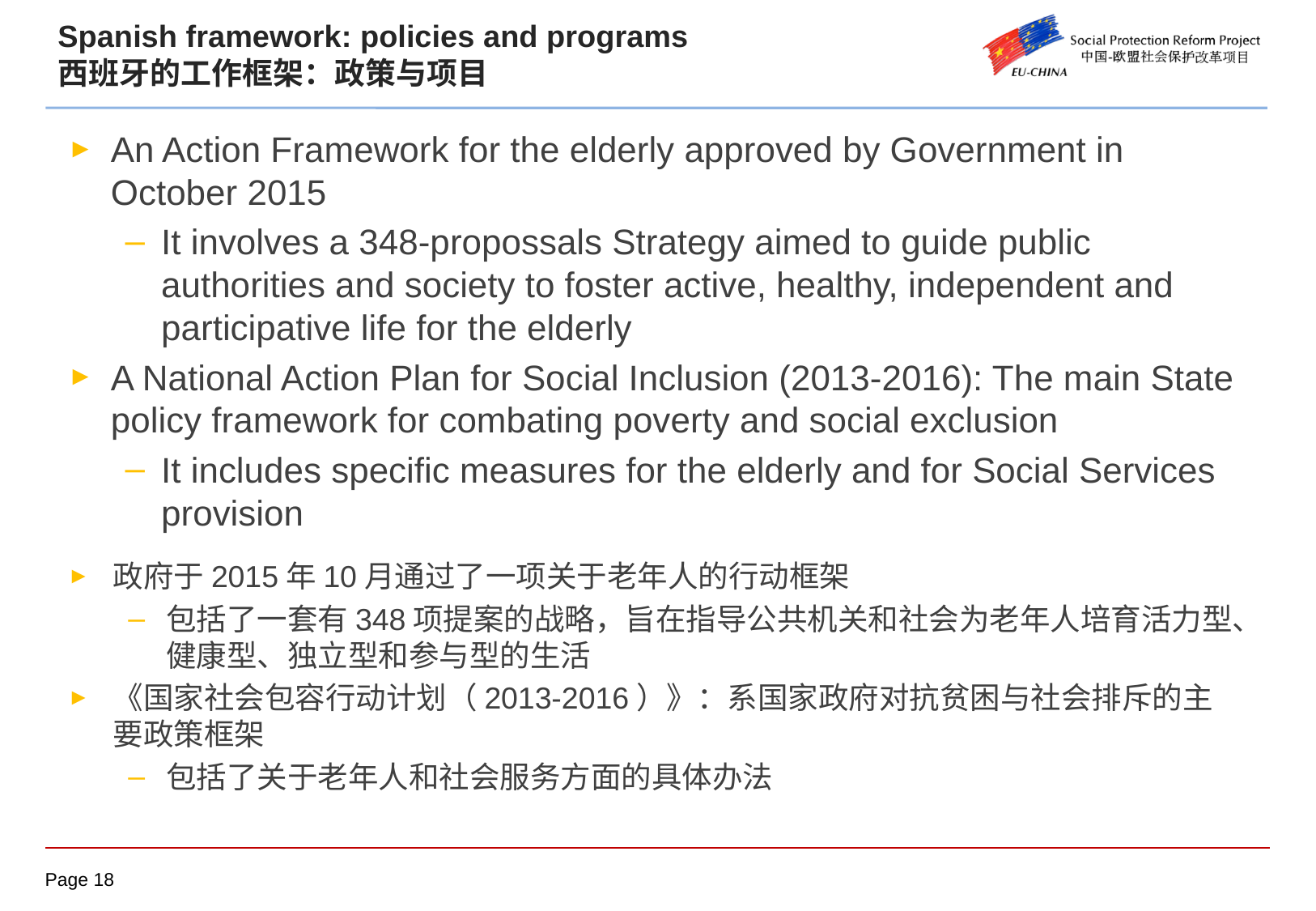

# Spanish framework: policies and programs 西班牙的工作框架：政策与项目
An Action Framework for the elderly approved by Government in October 2015
It involves a 348-propossals Strategy aimed to guide public authorities and society to foster active, healthy, independent and participative life for the elderly
A National Action Plan for Social Inclusion (2013-2016): The main State policy framework for combating poverty and social exclusion
It includes specific measures for the elderly and for Social Services provision
政府于2015年10月通过了一项关于老年人的行动框架
包括了一套有348项提案的战略，旨在指导公共机关和社会为老年人培育活力型、健康型、独立型和参与型的生活
《国家社会包容行动计划（2013-2016）》：系国家政府对抗贫困与社会排斥的主要政策框架
包括了关于老年人和社会服务方面的具体办法